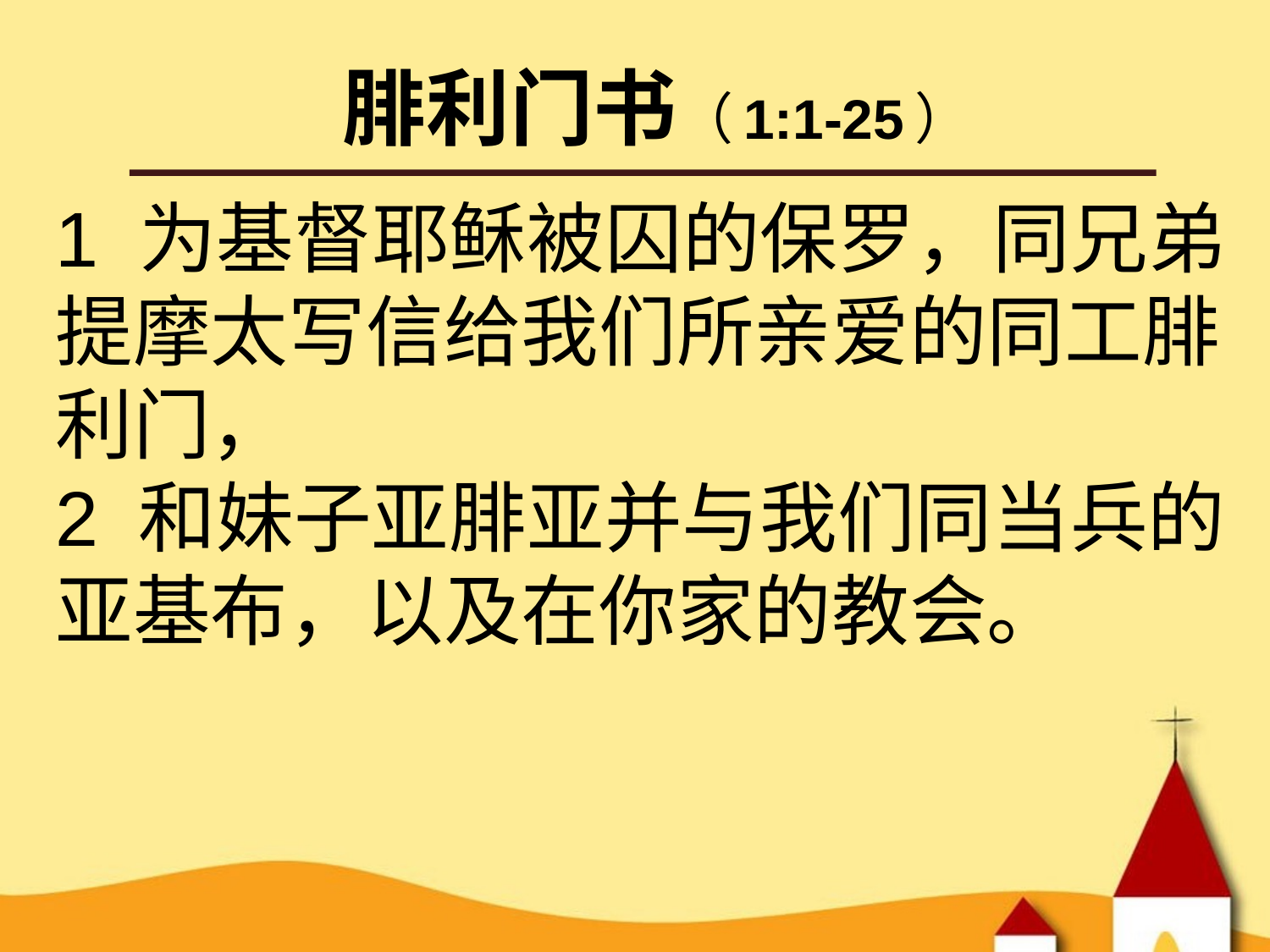

# 腓利门书（1:1-25）

1 为基督耶稣被囚的保罗，同兄弟提摩太写信给我们所亲爱的同工腓利门，
2 和妹子亚腓亚并与我们同当兵的亚基布，以及在你家的教会。